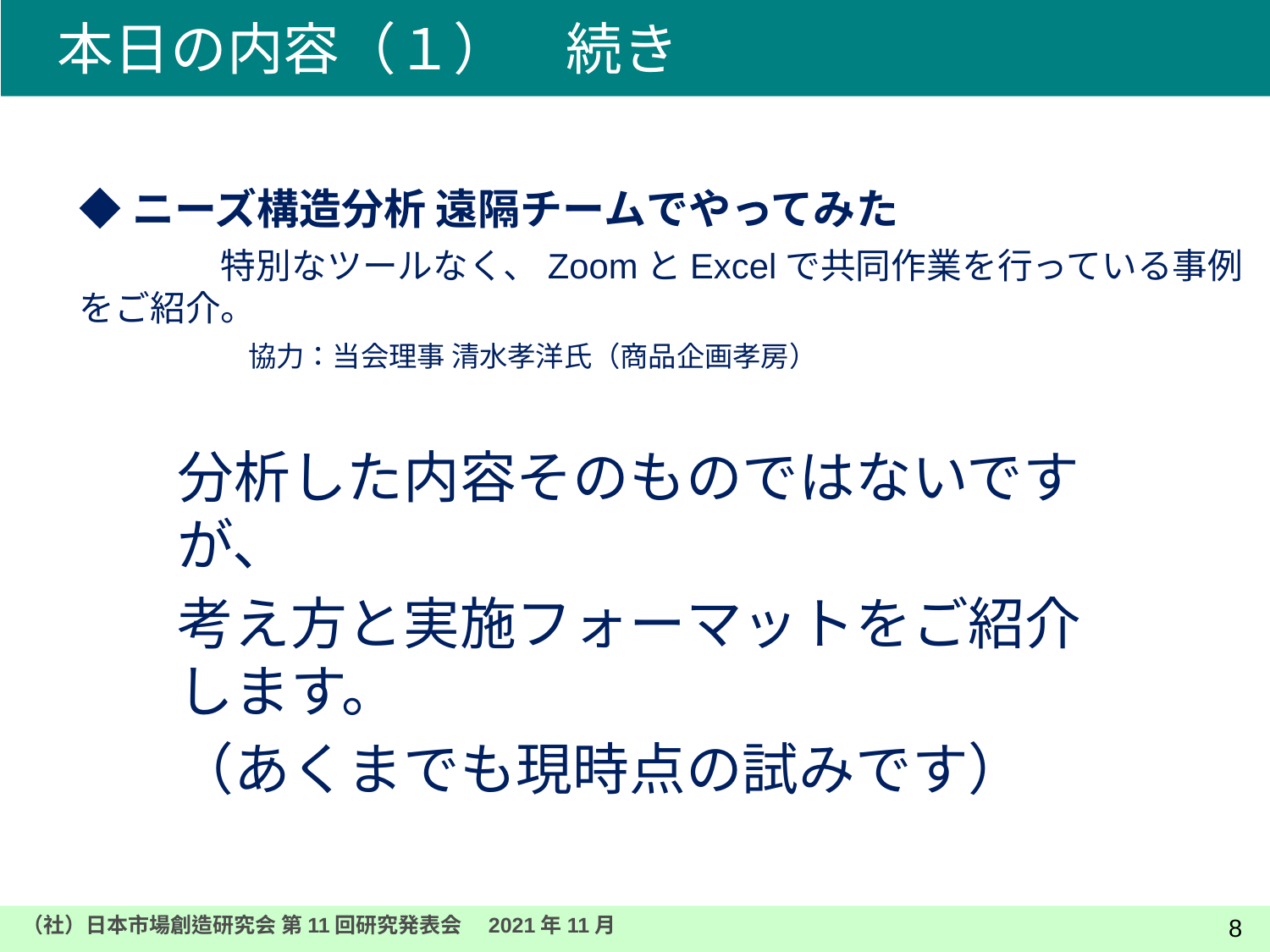

# 本日の内容（１）　続き
◆ニーズ構造分析 遠隔チームでやってみた
　　　　特別なツールなく、ZoomとExcelで共同作業を行っている事例をご紹介。
　　　　　　協力：当会理事 清水孝洋氏（商品企画孝房）
分析した内容そのものではないですが、
考え方と実施フォーマットをご紹介します。
（あくまでも現時点の試みです）
8